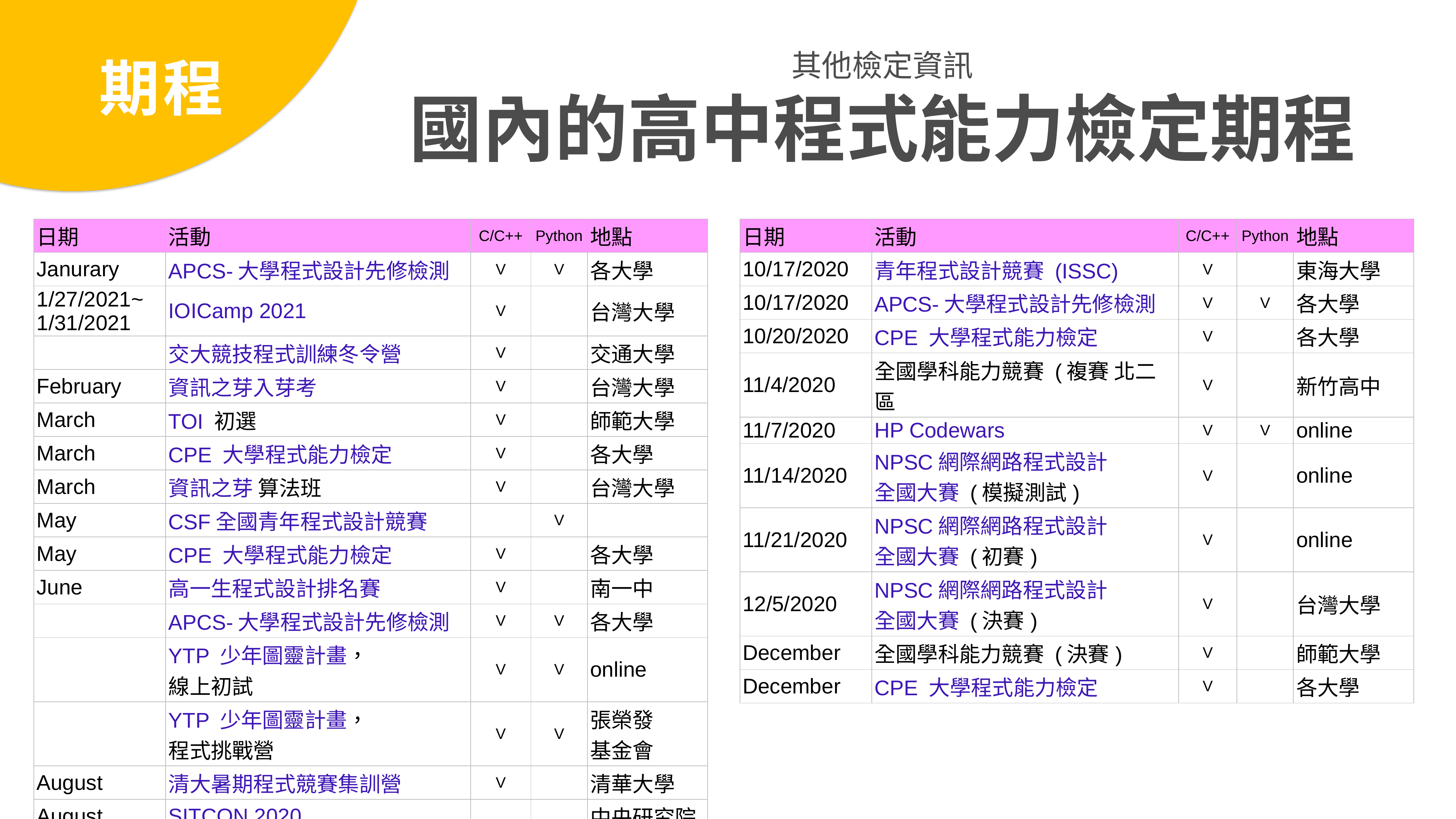

期程
其他檢定資訊
國內的高中程式能力檢定期程

| 日期 | 活動 | C/C++ | Python | 地點 |
| --- | --- | --- | --- | --- |
| Janurary | APCS-大學程式設計先修檢測 | V | V | 各大學 |
| 1/27/2021~ 1/31/2021 | IOICamp 2021 | V |  | 台灣大學 |
|  | 交大競技程式訓練冬令營 | V |  | 交通大學 |
| February | 資訊之芽入芽考 | V |  | 台灣大學 |
| March | TOI 初選 | V |  | 師範大學 |
| March | CPE 大學程式能力檢定 | V |  | 各大學 |
| March | 資訊之芽 算法班 | V |  | 台灣大學 |
| May | CSF全國青年程式設計競賽 |  | V |  |
| May | CPE 大學程式能力檢定 | V |  | 各大學 |
| June | 高一生程式設計排名賽 | V |  | 南一中 |
|  | APCS-大學程式設計先修檢測 | V | V | 各大學 |
|  | YTP 少年圖靈計畫， 線上初試 | V | V | online |
|  | YTP 少年圖靈計畫， 程式挑戰營 | V | V | 張榮發 基金會 |
| August | 清大暑期程式競賽集訓營 | V |  | 清華大學 |
| August | SITCON 2020 |  |  | 中央研究院 |
| 日期 | 活動 | C/C++ | Python | 地點 |
| --- | --- | --- | --- | --- |
| 10/17/2020 | 青年程式設計競賽 (ISSC) | V |  | 東海大學 |
| 10/17/2020 | APCS-大學程式設計先修檢測 | V | V | 各大學 |
| 10/20/2020 | CPE 大學程式能力檢定 | V |  | 各大學 |
| 11/4/2020 | 全國學科能力競賽 (複賽 北二區 | V |  | 新竹高中 |
| 11/7/2020 | HP Codewars | V | V | online |
| 11/14/2020 | NPSC網際網路程式設計 全國大賽 (模擬測試) | V |  | online |
| 11/21/2020 | NPSC網際網路程式設計 全國大賽 (初賽) | V |  | online |
| 12/5/2020 | NPSC網際網路程式設計 全國大賽 (決賽) | V |  | 台灣大學 |
| December | 全國學科能力競賽 (決賽) | V |  | 師範大學 |
| December | CPE 大學程式能力檢定 | V |  | 各大學 |